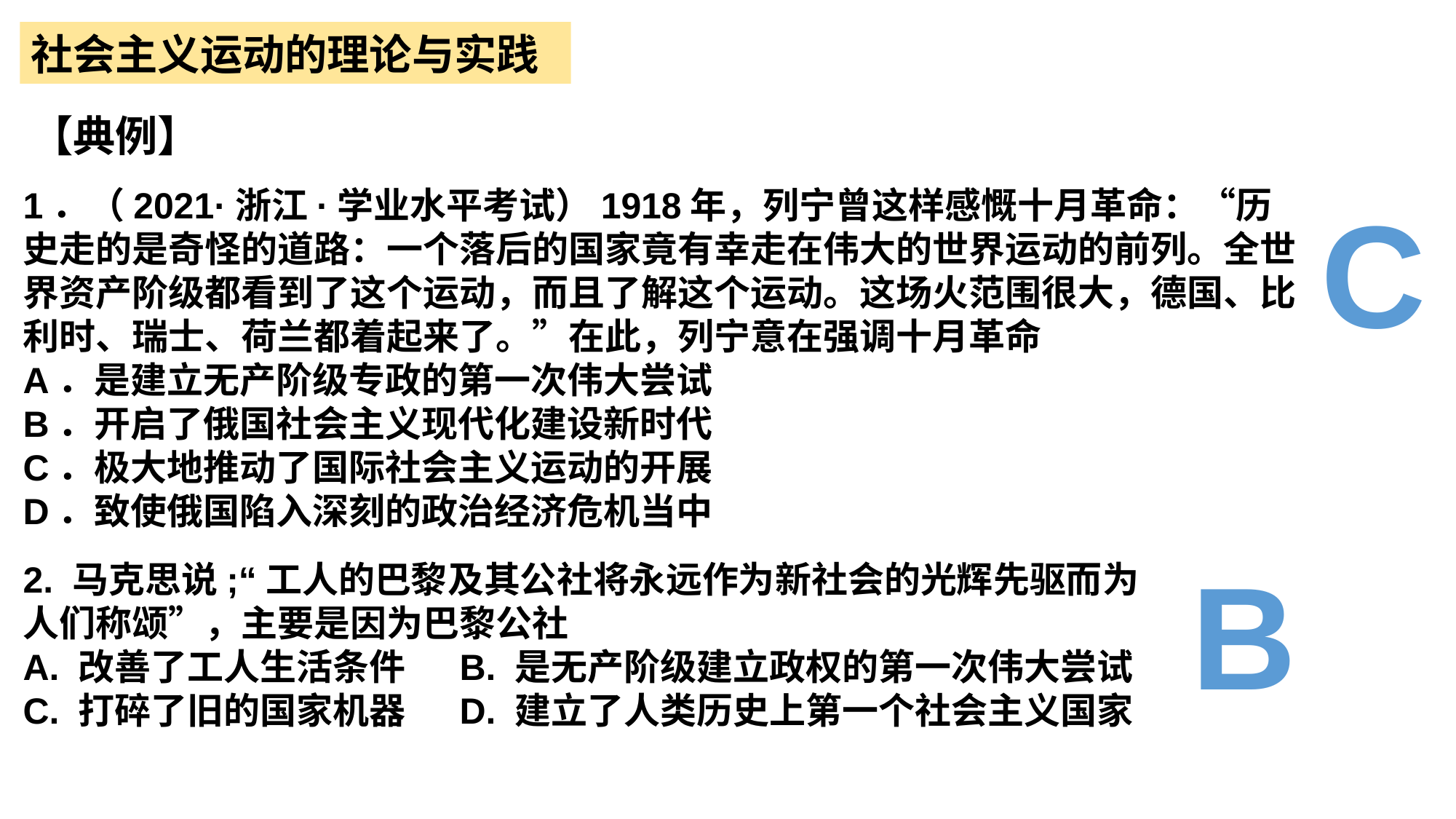

社会主义运动的理论与实践
【典例】
1．（2021·浙江·学业水平考试）1918年，列宁曾这样感慨十月革命：“历史走的是奇怪的道路：一个落后的国家竟有幸走在伟大的世界运动的前列。全世界资产阶级都看到了这个运动，而且了解这个运动。这场火范围很大，德国、比利时、瑞士、荷兰都着起来了。”在此，列宁意在强调十月革命A．是建立无产阶级专政的第一次伟大尝试B．开启了俄国社会主义现代化建设新时代	C．极大地推动了国际社会主义运动的开展D．致使俄国陷入深刻的政治经济危机当中
C
B
2. 马克思说;“工人的巴黎及其公社将永远作为新社会的光辉先驱而为人们称颂”，主要是因为巴黎公社A. 改善了工人生活条件	B. 是无产阶级建立政权的第一次伟大尝试C. 打碎了旧的国家机器	D. 建立了人类历史上第一个社会主义国家